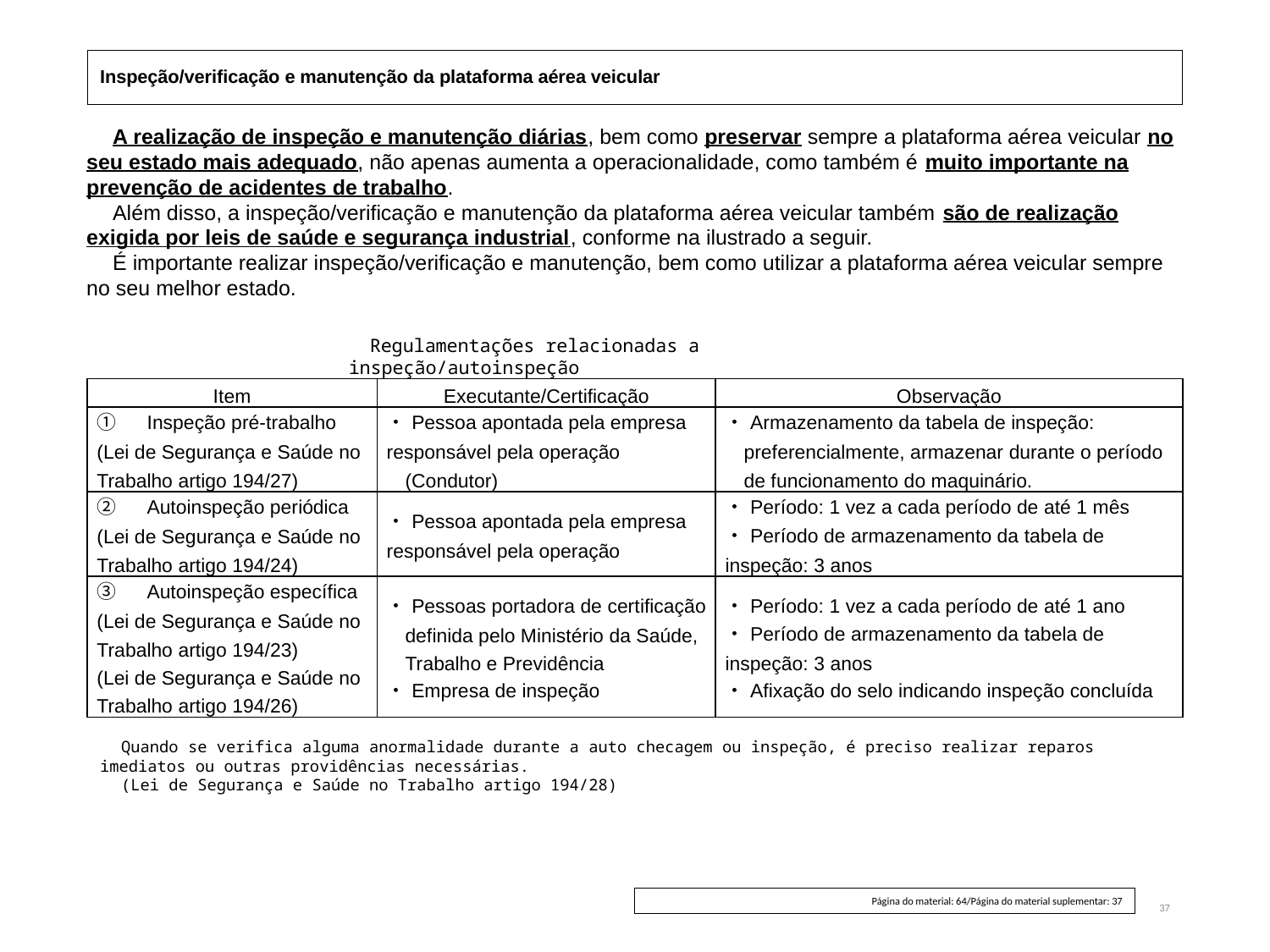

# Inspeção/verificação e manutenção da plataforma aérea veicular
　A realização de inspeção e manutenção diárias, bem como preservar sempre a plataforma aérea veicular no seu estado mais adequado, não apenas aumenta a operacionalidade, como também é muito importante na prevenção de acidentes de trabalho.
　Além disso, a inspeção/verificação e manutenção da plataforma aérea veicular também são de realização exigida por leis de saúde e segurança industrial, conforme na ilustrado a seguir.
　É importante realizar inspeção/verificação e manutenção, bem como utilizar a plataforma aérea veicular sempre no seu melhor estado.

Regulamentações relacionadas a inspeção/autoinspeção
| Item | Executante/Certificação | Observação |
| --- | --- | --- |
| ①　Inspeção pré-trabalho (Lei de Segurança e Saúde no Trabalho artigo 194/27) | ・Pessoa apontada pela empresa responsável pela operação (Condutor) | ・Armazenamento da tabela de inspeção: preferencialmente, armazenar durante o período de funcionamento do maquinário. |
| ②　Autoinspeção periódica (Lei de Segurança e Saúde no Trabalho artigo 194/24) | ・Pessoa apontada pela empresa responsável pela operação | ・Período: 1 vez a cada período de até 1 mês ・Período de armazenamento da tabela de inspeção: 3 anos |
| ③　Autoinspeção específica (Lei de Segurança e Saúde no Trabalho artigo 194/23) (Lei de Segurança e Saúde no Trabalho artigo 194/26) | ・Pessoas portadora de certificação definida pelo Ministério da Saúde, Trabalho e Previdência ・Empresa de inspeção | ・Período: 1 vez a cada período de até 1 ano ・Período de armazenamento da tabela de inspeção: 3 anos ・Afixação do selo indicando inspeção concluída |
Quando se verifica alguma anormalidade durante a auto checagem ou inspeção, é preciso realizar reparos imediatos ou outras providências necessárias.
(Lei de Segurança e Saúde no Trabalho artigo 194/28)
37
Página do material: 64/Página do material suplementar: 37